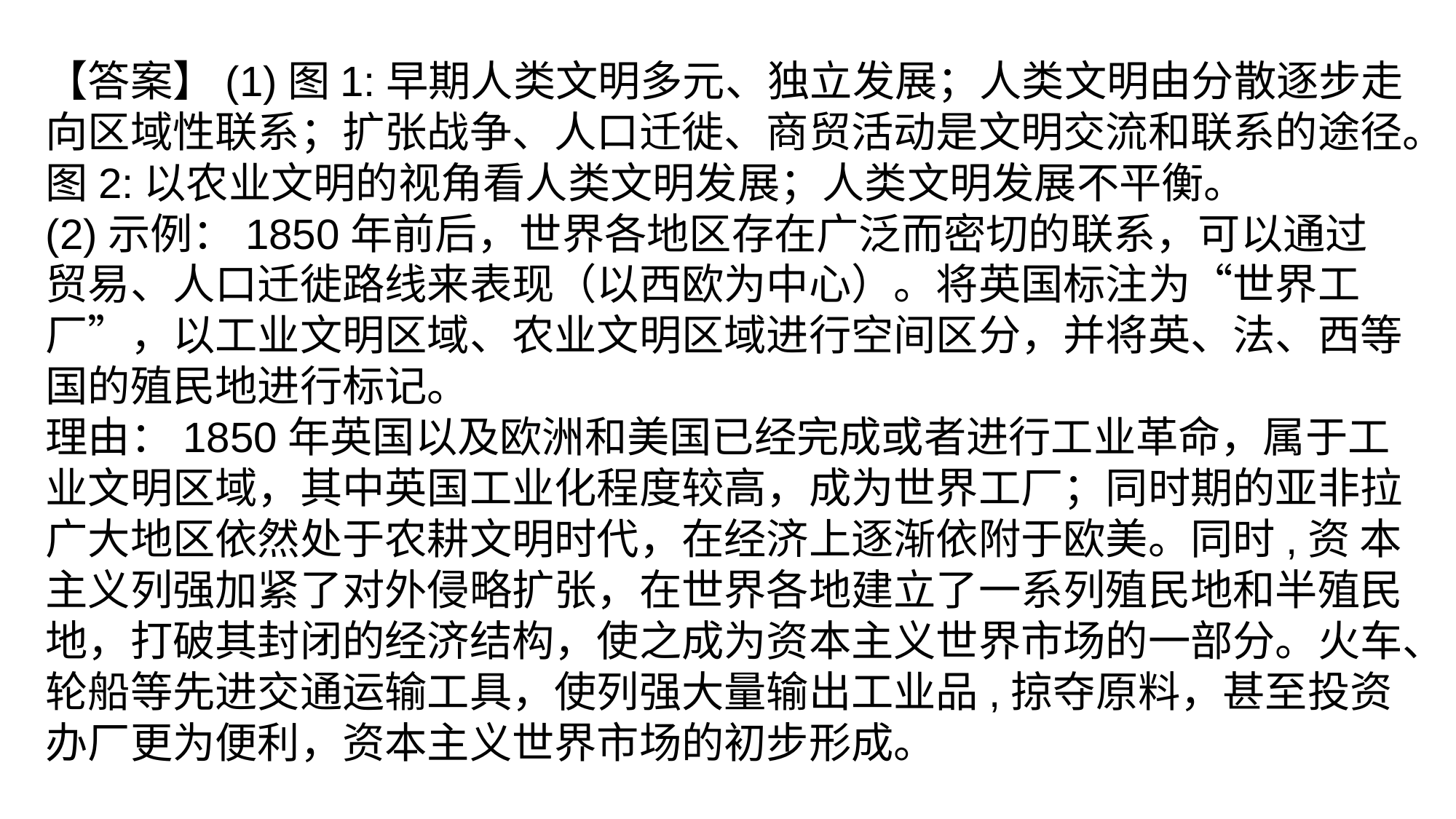

【答案】(1)图1:早期人类文明多元、独立发展；人类文明由分散逐步走向区域性联系；扩张战争、人口迁徙、商贸活动是文明交流和联系的途径。图2:以农业文明的视角看人类文明发展；人类文明发展不平衡。
(2)示例：1850年前后，世界各地区存在广泛而密切的联系，可以通过贸易、人口迁徙路线来表现（以西欧为中心）。将英国标注为“世界工厂”，以工业文明区域、农业文明区域进行空间区分，并将英、法、西等国的殖民地进行标记。
理由：1850年英国以及欧洲和美国已经完成或者进行工业革命，属于工业文明区域，其中英国工业化程度较高，成为世界工厂；同时期的亚非拉广大地区依然处于农耕文明时代，在经济上逐渐依附于欧美。同时,资 本主义列强加紧了对外侵略扩张，在世界各地建立了一系列殖民地和半殖民地，打破其封闭的经济结构，使之成为资本主义世界市场的一部分。火车、轮船等先进交通运输工具，使列强大量输出工业品,掠夺原料，甚至投资办厂更为便利，资本主义世界市场的初步形成。